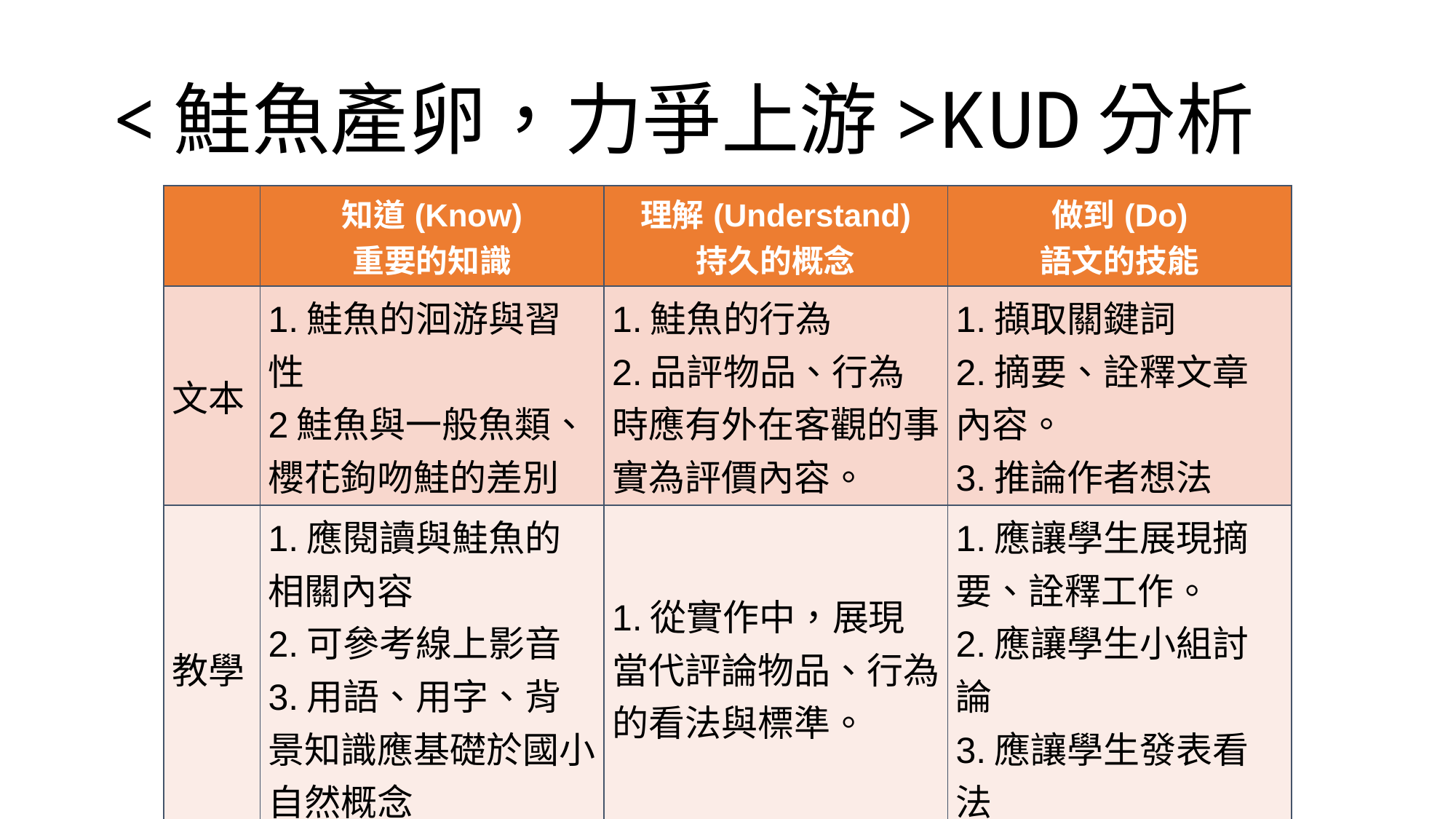

# <鮭魚產卵，力爭上游>KUD分析
|  | 知道(Know) 重要的知識 | 理解(Understand) 持久的概念 | 做到(Do) 語文的技能 |
| --- | --- | --- | --- |
| 文本 | 1.鮭魚的洄游與習性 2鮭魚與一般魚類、櫻花鉤吻鮭的差別 | 1.鮭魚的行為 2.品評物品、行為時應有外在客觀的事實為評價內容。 | 1.擷取關鍵詞 2.摘要、詮釋文章內容。 3.推論作者想法 |
| 教學 | 1.應閱讀與鮭魚的相關內容 2.可參考線上影音 3.用語、用字、背景知識應基礎於國小自然概念 | 1.從實作中，展現當代評論物品、行為的看法與標準。 | 1.應讓學生展現摘要、詮釋工作。 2.應讓學生小組討論 3.應讓學生發表看法 |